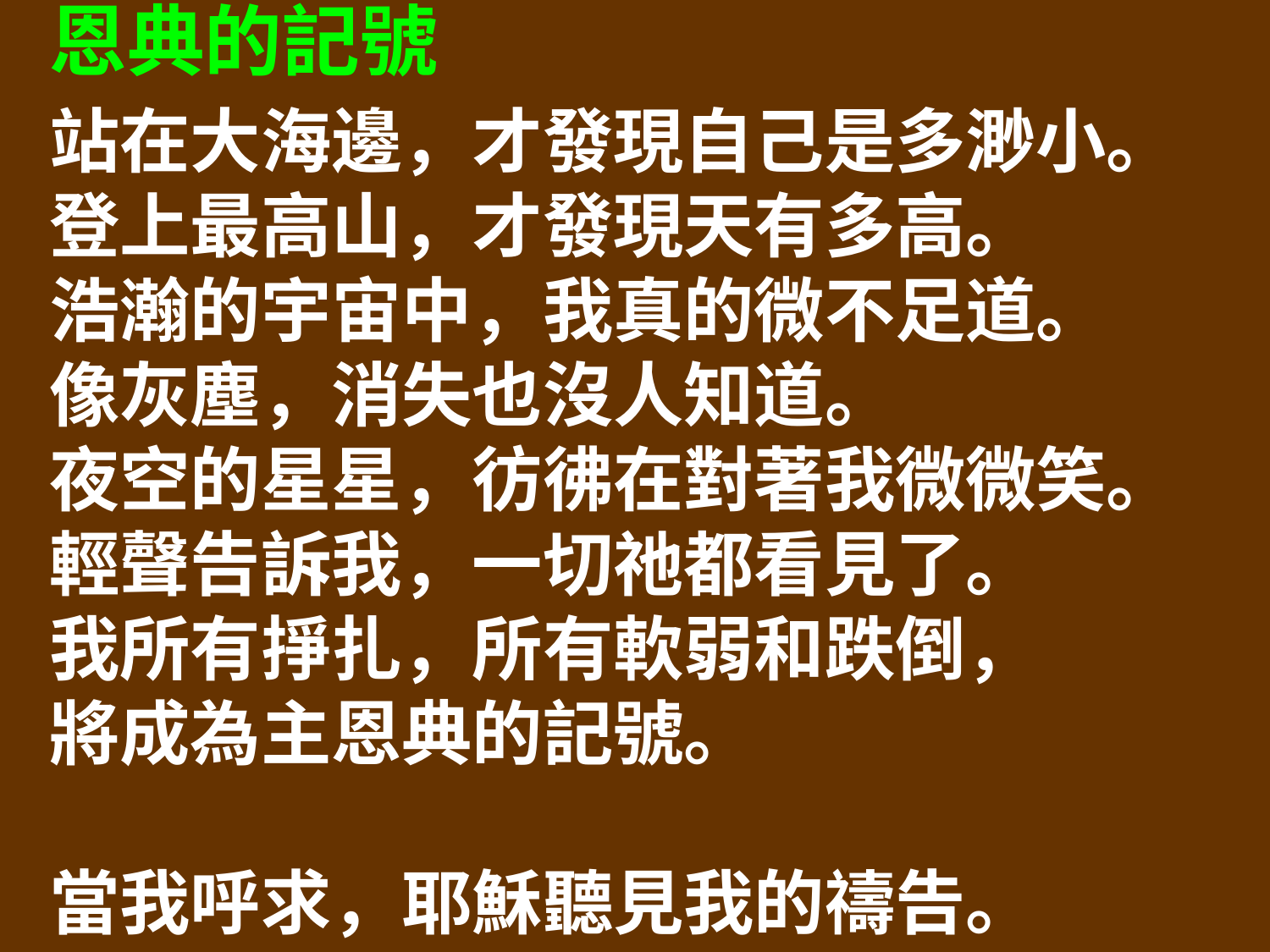

恩典的記號
站在大海邊，才發現自己是多渺小。
登上最高山，才發現天有多高。
浩瀚的宇宙中，我真的微不足道。
像灰塵，消失也沒人知道。
夜空的星星，彷彿在對著我微微笑。
輕聲告訴我，一切祂都看見了。
我所有掙扎，所有軟弱和跌倒，
將成為主恩典的記號。

當我呼求，耶穌聽見我的禱告。